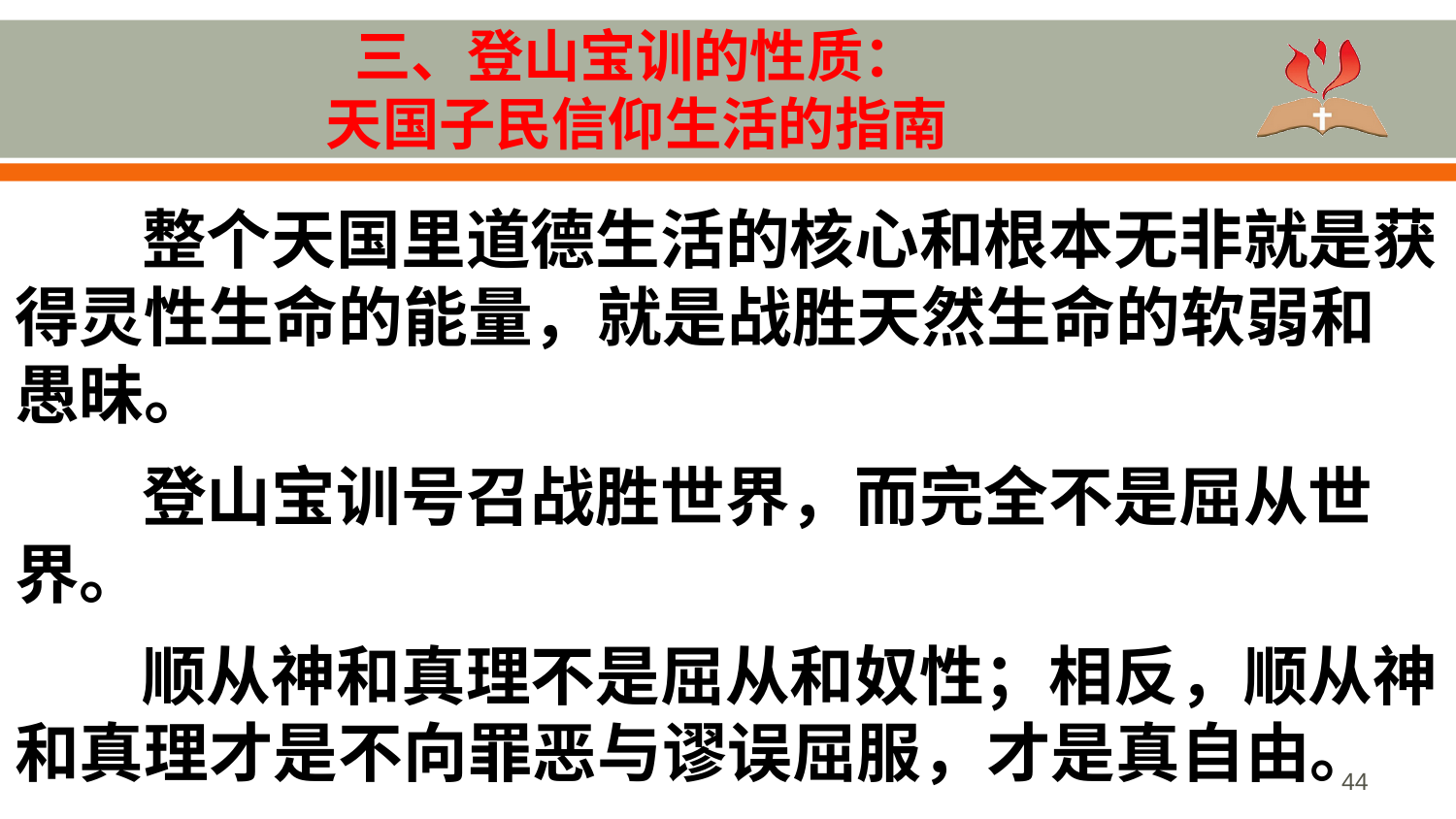

# 三、登山宝训的性质： 天国子民信仰生活的指南
整个天国里道德生活的核心和根本无非就是获得灵性生命的能量，就是战胜天然生命的软弱和愚昧。
登山宝训号召战胜世界，而完全不是屈从世界。
顺从神和真理不是屈从和奴性；相反，顺从神和真理才是不向罪恶与谬误屈服，才是真自由。

44